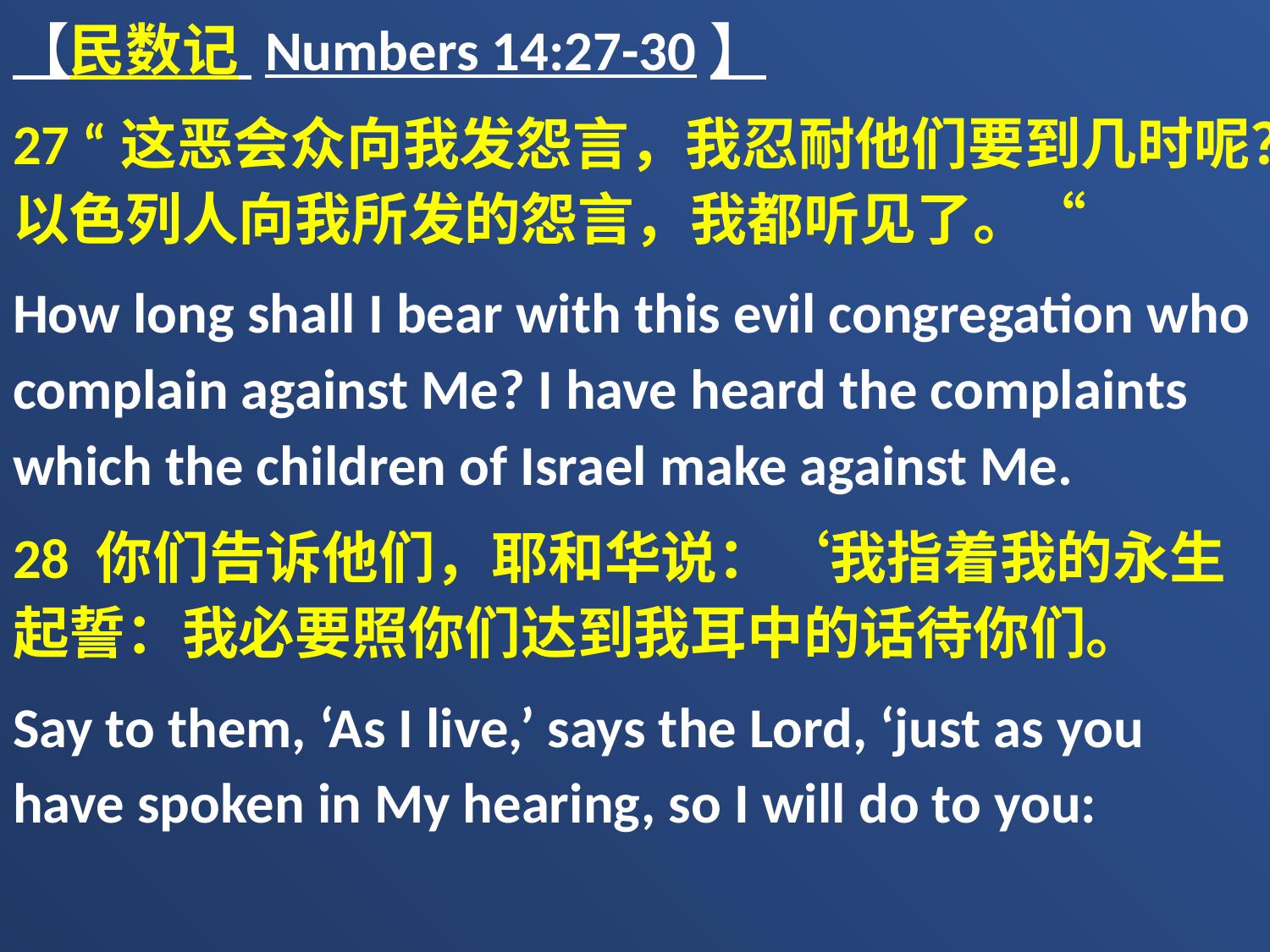

【民数记 Numbers 14:27-30】
27 “这恶会众向我发怨言，我忍耐他们要到几时呢？以色列人向我所发的怨言，我都听见了。“
How long shall I bear with this evil congregation who complain against Me? I have heard the complaints which the children of Israel make against Me.
28 你们告诉他们，耶和华说：‘我指着我的永生起誓：我必要照你们达到我耳中的话待你们。
Say to them, ‘As I live,’ says the Lord, ‘just as you have spoken in My hearing, so I will do to you: